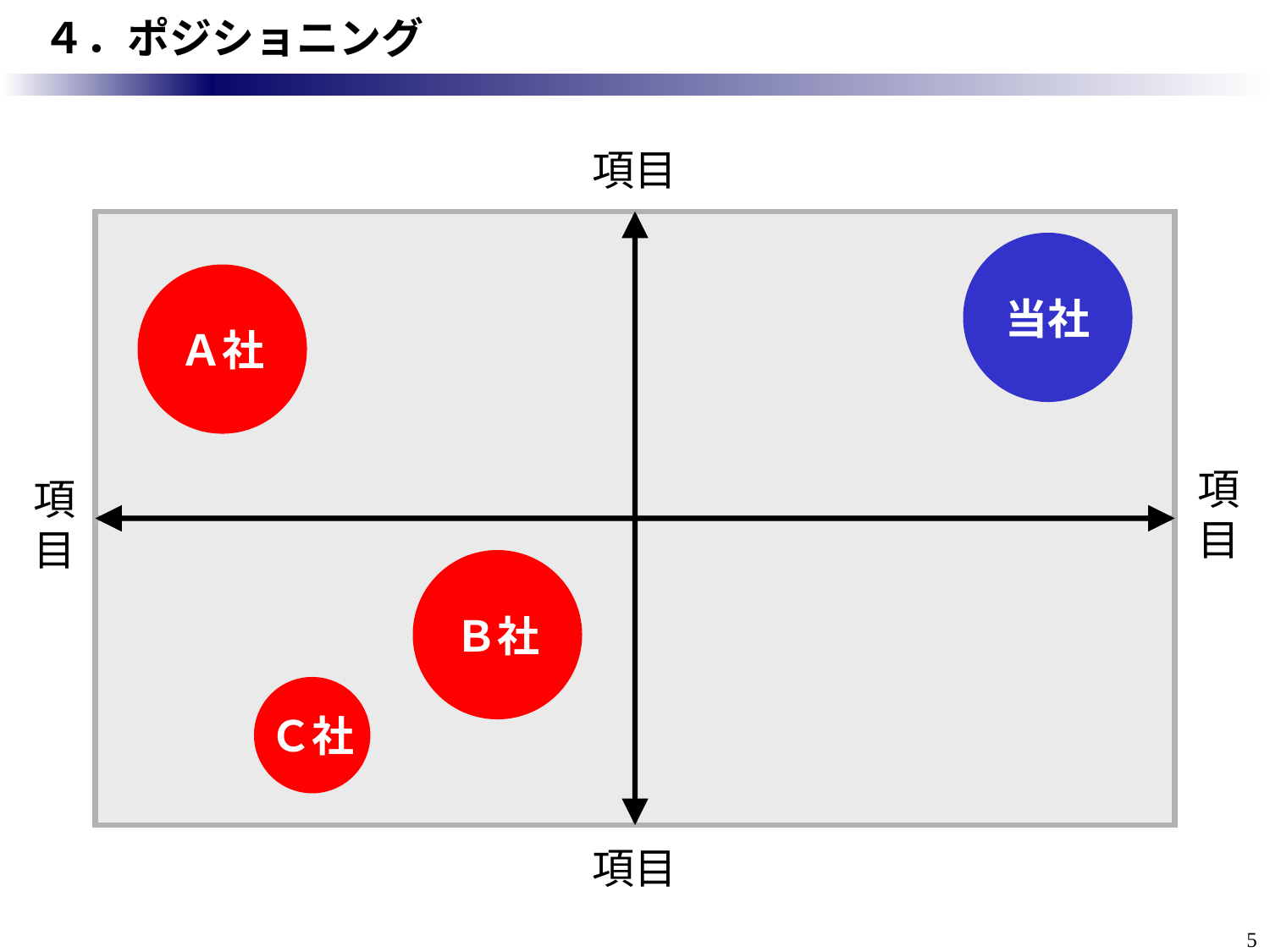

# ４．ポジショニング

項目

当社
Ａ社
項目
項目

Ｂ社
Ｃ社
項目
5